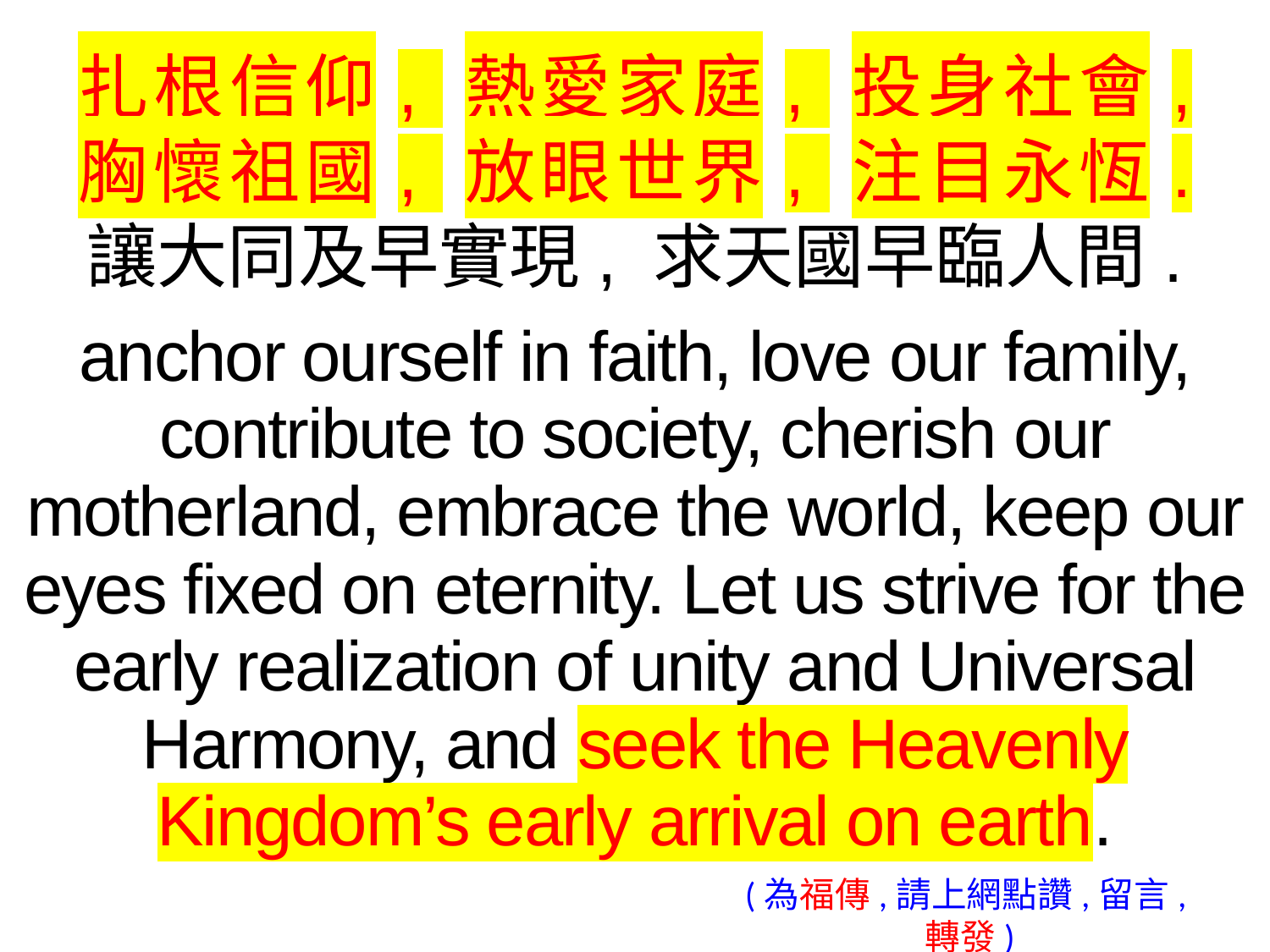

扎根信仰, 熱愛家庭, 投身社會,
胸懷祖國, 放眼世界, 注目永恆.
讓大同及早實現, 求天國早臨人間.
anchor ourself in faith, love our family, contribute to society, cherish our motherland, embrace the world, keep our eyes fixed on eternity. Let us strive for the early realization of unity and Universal Harmony, and seek the Heavenly Kingdom’s early arrival on earth.
(為福傳,請上網點讚,留言,轉發)